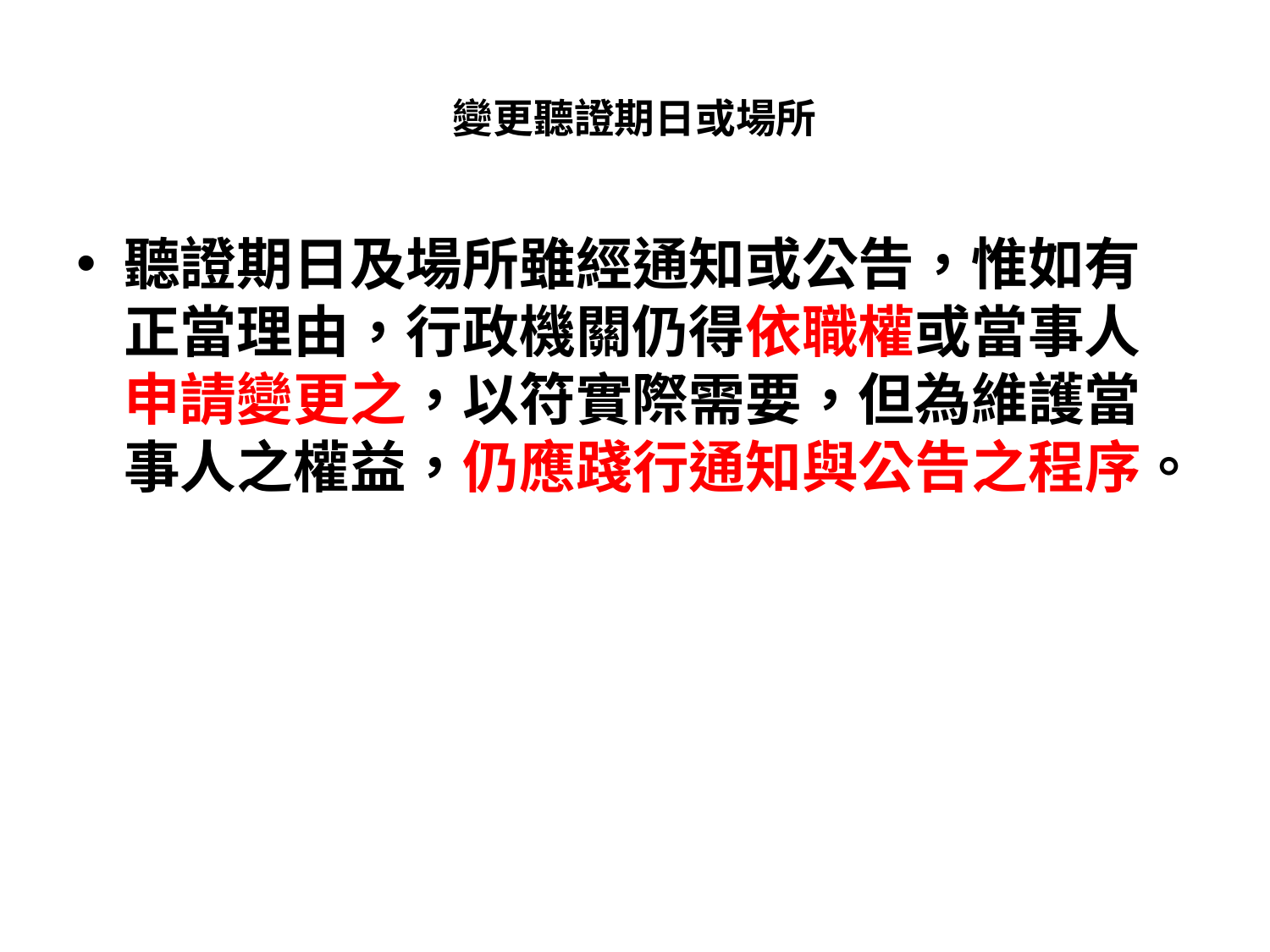

# 變更聽證期日或場所
聽證期日及場所雖經通知或公告，惟如有正當理由，行政機關仍得依職權或當事人申請變更之，以符實際需要，但為維護當事人之權益，仍應踐行通知與公告之程序。